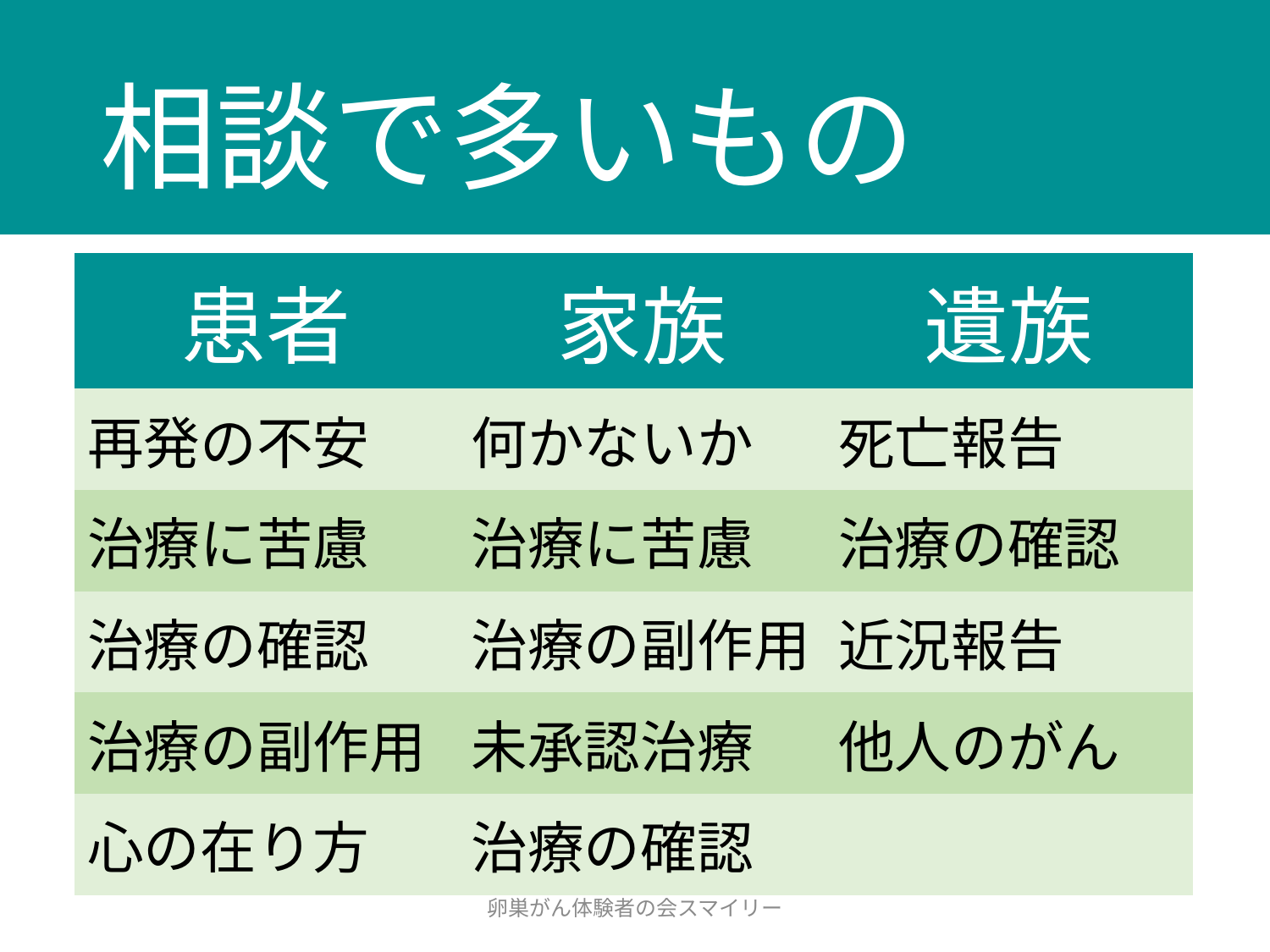

# 相談で多いもの
| 患者 | 家族 | 遺族 |
| --- | --- | --- |
| 再発の不安 | 何かないか | 死亡報告 |
| 治療に苦慮 | 治療に苦慮 | 治療の確認 |
| 治療の確認 | 治療の副作用 | 近況報告 |
| 治療の副作用 | 未承認治療 | 他人のがん |
| 心の在り方 | 治療の確認 |  |
卵巣がん体験者の会スマイリー